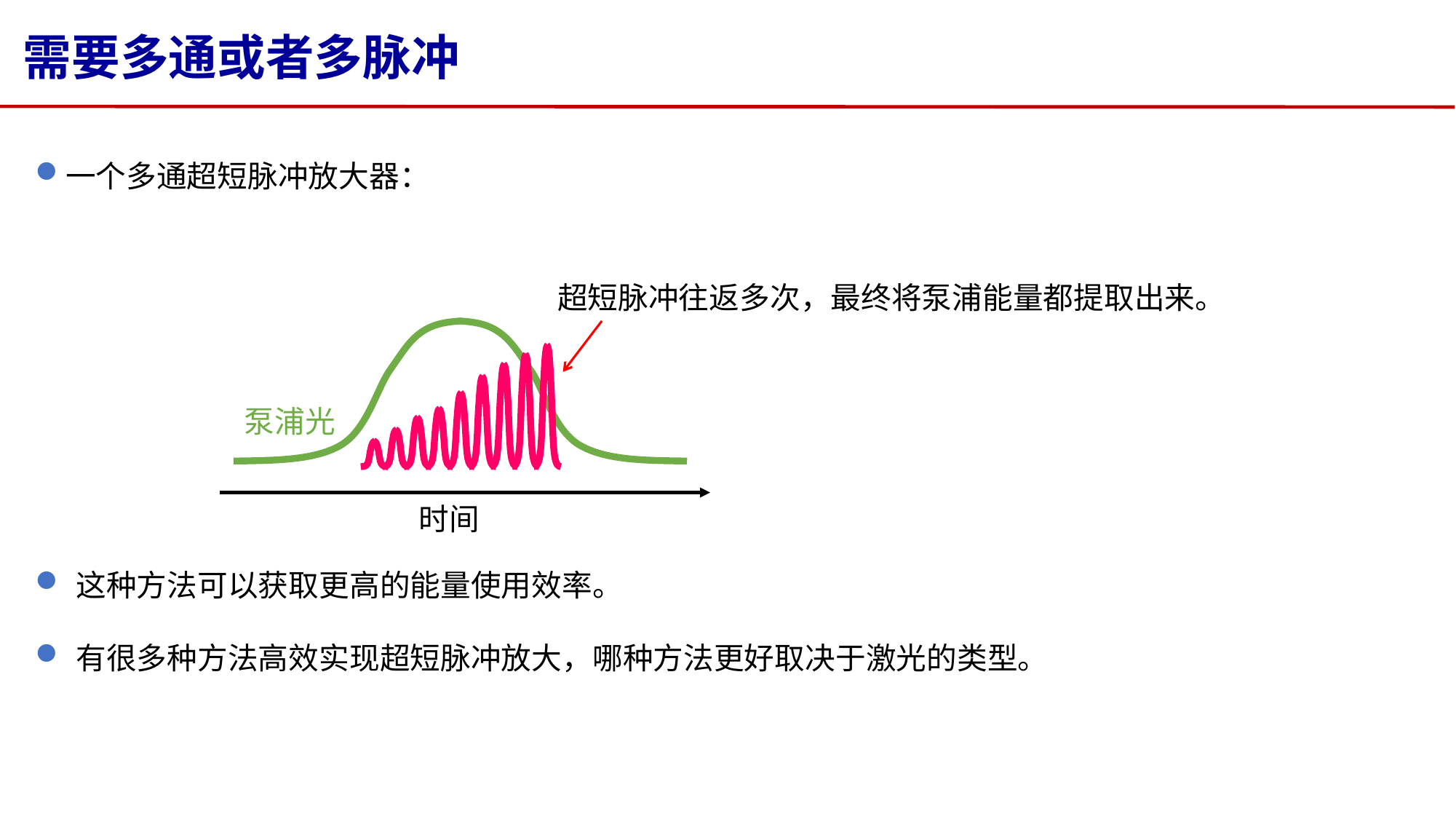

# 需要多通或者多脉冲
一个多通超短脉冲放大器：
超短脉冲往返多次，最终将泵浦能量都提取出来。

泵浦光

时间

这种方法可以获取更高的能量使用效率。

有很多种方法高效实现超短脉冲放大，哪种方法更好取决于激光的类型。